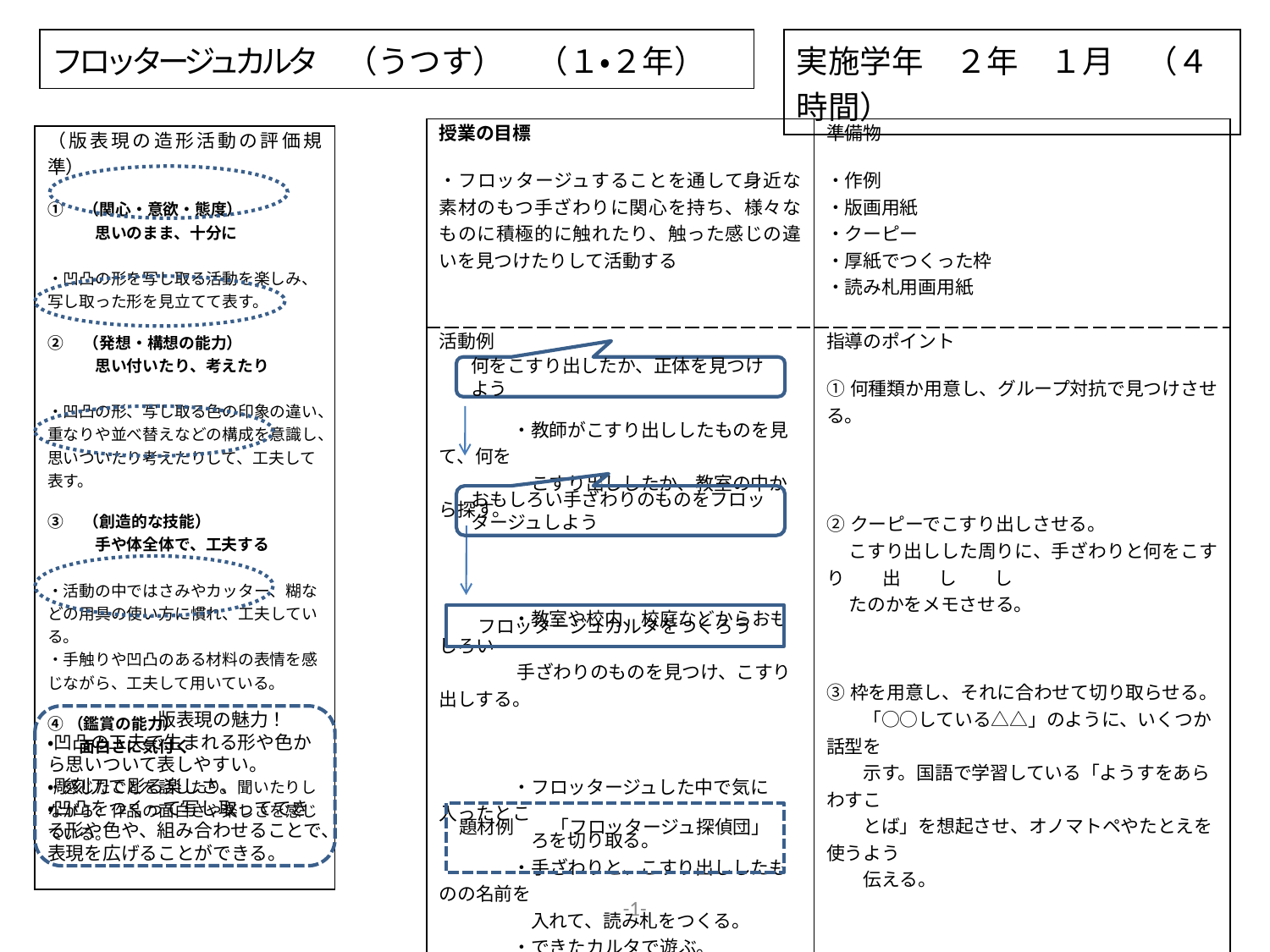

| フロッタージュカルタ　（うつす）　（１・２年） |
| --- |
| 実施学年　２年　１月　（４時間） |
| --- |
| 授業の目標 ・フロッタージュすることを通して身近な素材のもつ手ざわりに関心を持ち、様々なものに積極的に触れたり、触った感じの違いを見つけたりして活動する | 準備物 ・作例 ・版画用紙 ・クーピー ・厚紙でつくった枠 ・読み札用画用紙 |
| --- | --- |
| 活動例 　　　　・教師がこすり出ししたものを見て、何を 　　　　　こすり出ししたか、教室の中から探す。　　　 　　　　・教室や校内、校庭などからおもしろい 　　　　 手ざわりのものを見つけ、こすり出しする。 　　　　・フロッタージュした中で気に入ったとこ 　　　　　ろを切り取る。　 　　　　・手ざわりと、こすり出ししたものの名前を 　　　　　入れて、読み札をつくる。 　　　　・できたカルタで遊ぶ。 | 指導のポイント ①何種類か用意し、グループ対抗で見つけさせる。 ②クーピーでこすり出しさせる。 　 こすり出しした周りに、手ざわりと何をこすり出しし　　　 　 たのかをメモさせる。 ③枠を用意し、それに合わせて切り取らせる。 　　「○○している△△」のように、いくつか話型を 　　示す。国語で学習している「ようすをあらわすこ 　　とば」を想起させ、オノマトペやたとえを使うよう 　　伝える。 |
| （版表現の造形活動の評価規準） ①　（関心・意欲・態度） 　　　思いのまま、十分に 　　　　　　　　　　 ・凹凸の形を写し取る活動を楽しみ、写し取った形を見立てて表す。   ②　（発想・構想の能力） 　　　思い付いたり、考えたり 　　　　　　　　　　 ・凹凸の形、写し取る色の印象の違い、重なりや並べ替えなどの構成を意識し、思いついたり考えたりして、工夫して表す。   ③　（創造的な技能） 　　　手や体全体で、工夫する 　　　　　　　　　　 ・活動の中ではさみやカッター、糊などの用具の使い方に慣れ、工夫している。 ・手触りや凹凸のある材料の表情を感じながら、工夫して用いている。   ④（鑑賞の能力） 　　面白さに気付く ・感じたことを話したり、聞いたりしながら、作品の面白さや楽しさを感じている。 |
| --- |

何をこすり出したか、正体を見つけよう

おもしろい手ざわりのものをフロッタージュしよう

フロッタージュカルタをつくろう
　　　　　　版表現の魅力！
・凹凸の工夫で生まれる形や色から思いついて表しやすい。
・彫刻刀で彫る楽しさ。
・凹凸をつくって写し取ってできる形や色や、組み合わせることで、表現を広げることができる。
題材例　　「フロッタージュ探偵団」

-1-